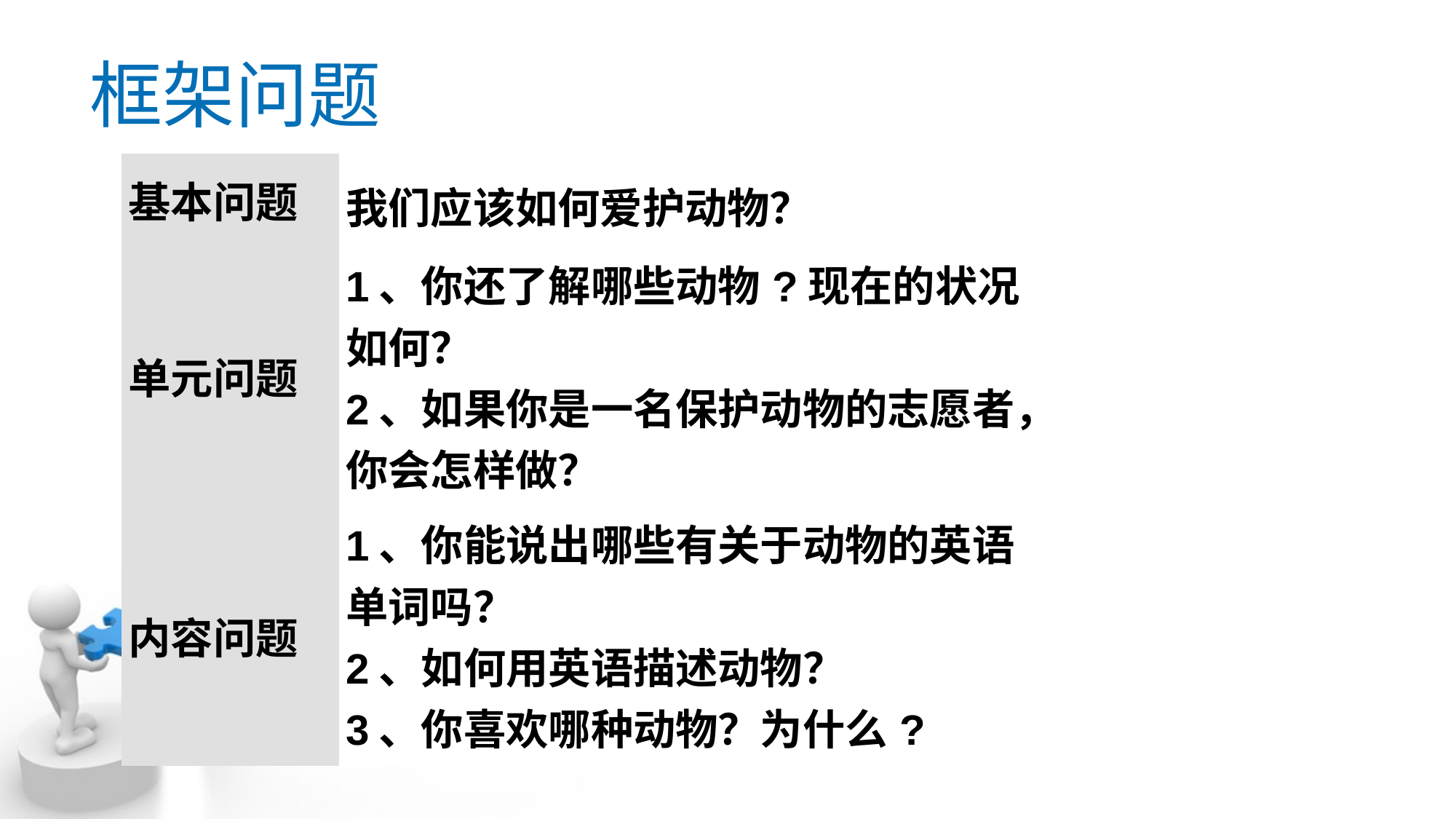

框架问题
| 基本问题 | 我们应该如何爱护动物？ |
| --- | --- |
| 单元问题 | 1、你还了解哪些动物?现在的状况如何？ 2、如果你是一名保护动物的志愿者，你会怎样做？ |
| 内容问题 | 1、你能说出哪些有关于动物的英语单词吗？ 2、如何用英语描述动物？ 3、你喜欢哪种动物？为什么? |